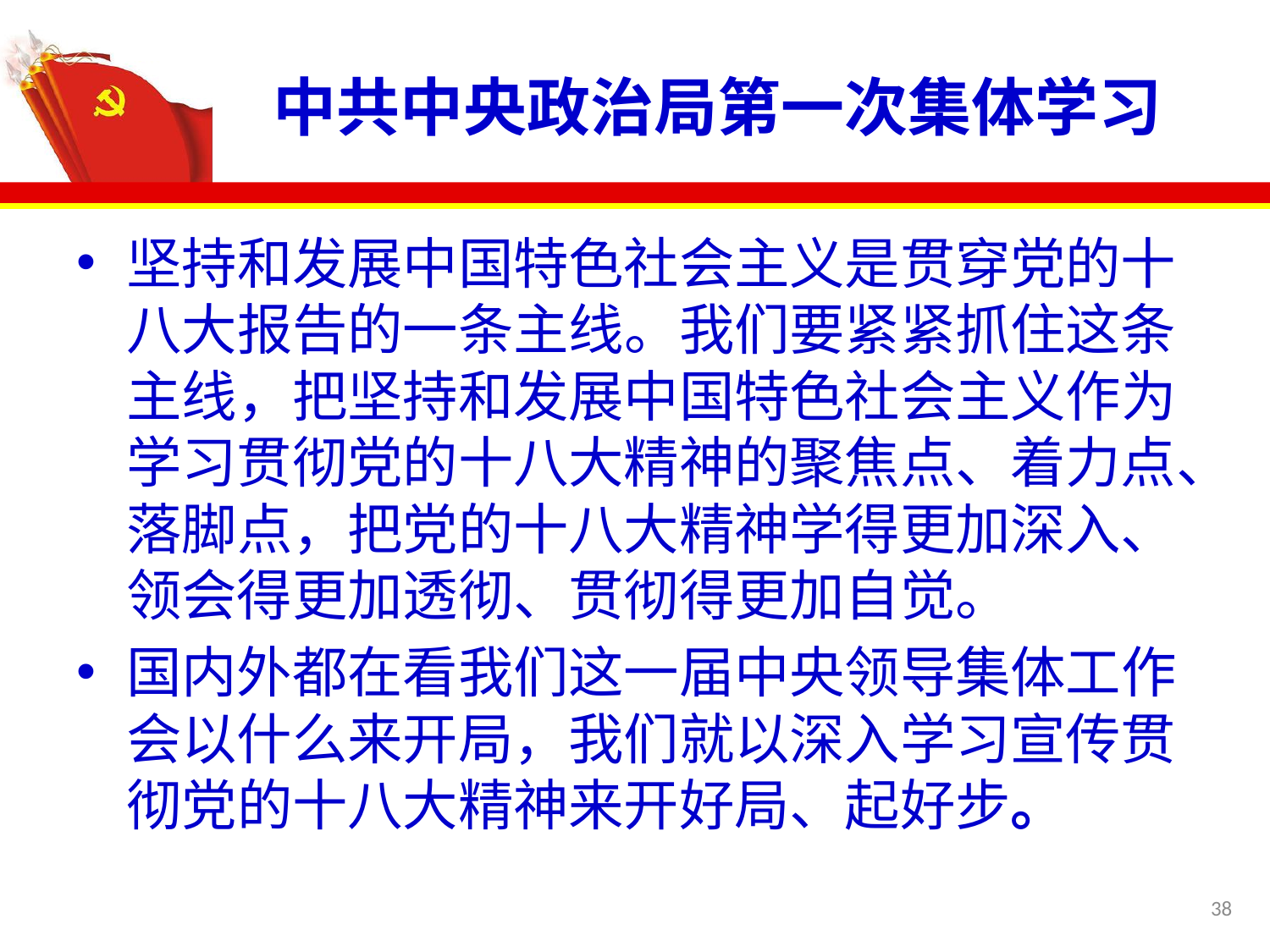

# 中共中央政治局第一次集体学习
坚持和发展中国特色社会主义是贯穿党的十八大报告的一条主线。我们要紧紧抓住这条主线，把坚持和发展中国特色社会主义作为学习贯彻党的十八大精神的聚焦点、着力点、落脚点，把党的十八大精神学得更加深入、领会得更加透彻、贯彻得更加自觉。
国内外都在看我们这一届中央领导集体工作会以什么来开局，我们就以深入学习宣传贯彻党的十八大精神来开好局、起好步。
38